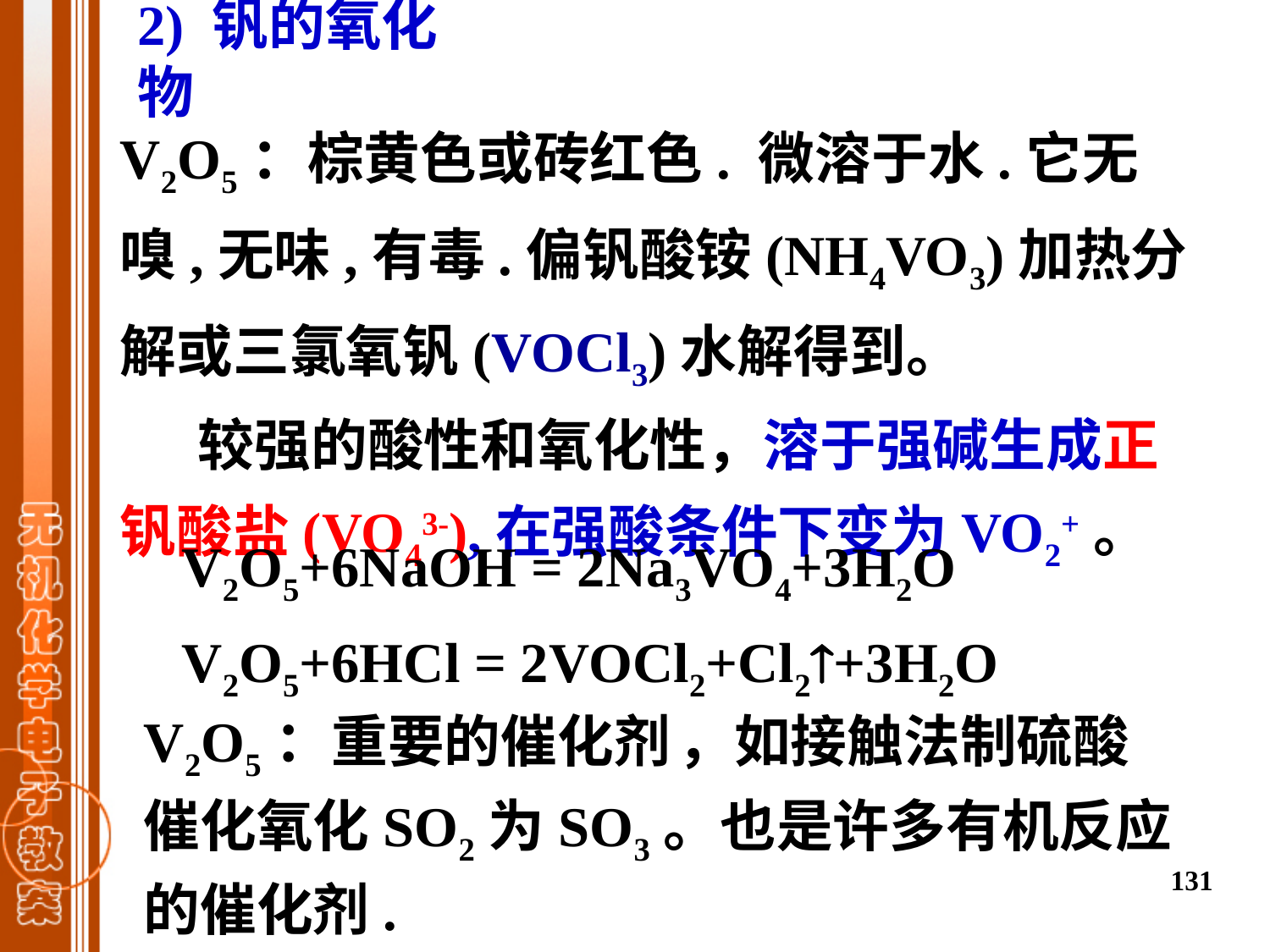

2) 钒的氧化物
V2O5：棕黄色或砖红色. 微溶于水.它无嗅,无味,有毒.偏钒酸铵(NH4VO3)加热分解或三氯氧钒(VOCl3)水解得到。
     较强的酸性和氧化性，溶于强碱生成正钒酸盐(VO43-),在强酸条件下变为VO2+。
V2O5+6NaOH = 2Na3VO4+3H2O
V2O5+6HCl = 2VOCl2+Cl2↑+3H2O
V2O5：重要的催化剂 ，如接触法制硫酸催化氧化SO2为SO3。也是许多有机反应的催化剂.

131